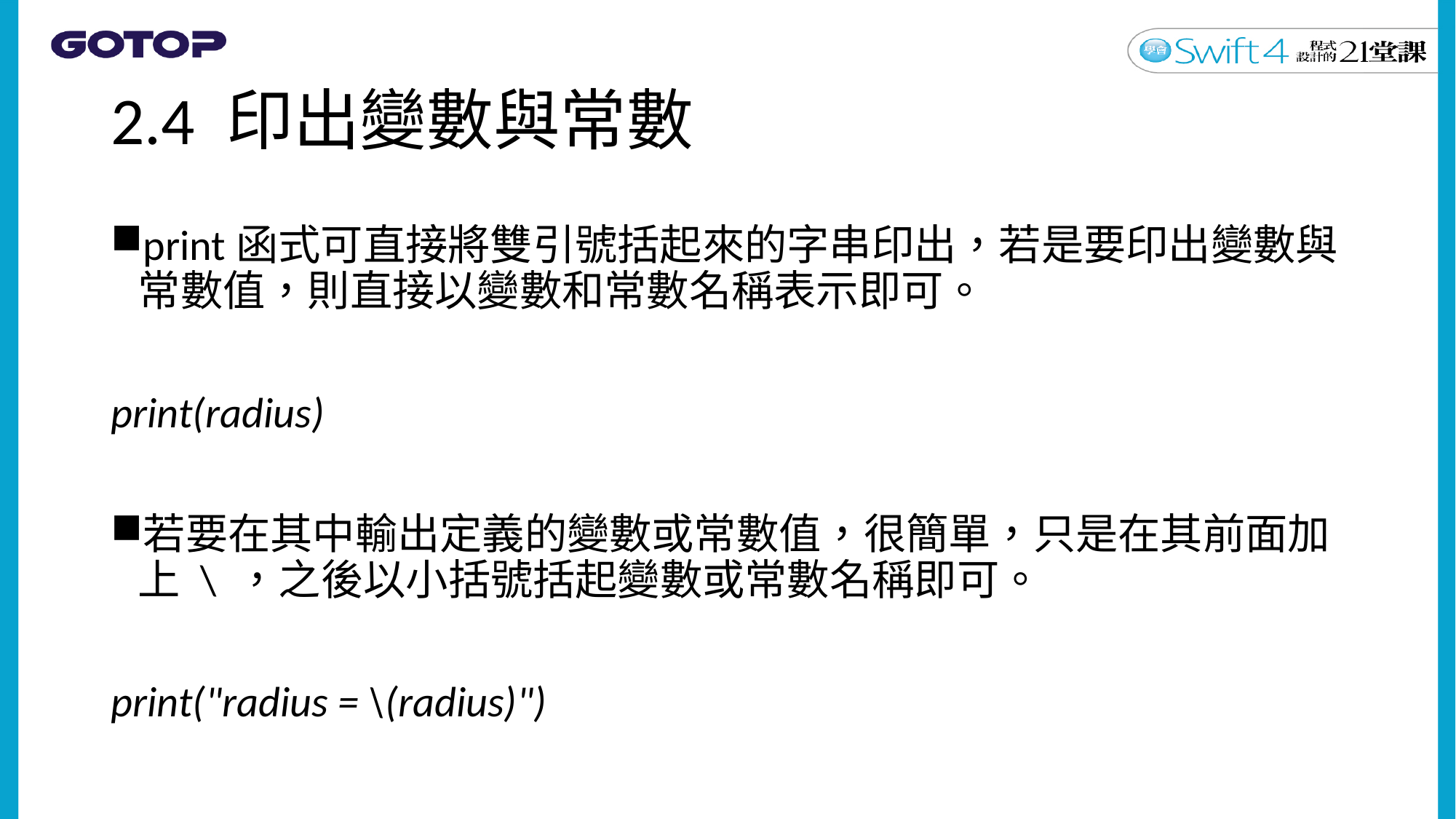

# 2.4 印出變數與常數
print函式可直接將雙引號括起來的字串印出，若是要印出變數與常數值，則直接以變數和常數名稱表示即可。

print(radius)

若要在其中輸出定義的變數或常數值，很簡單，只是在其前面加上 \ ，之後以小括號括起變數或常數名稱即可。

print("radius = \(radius)")